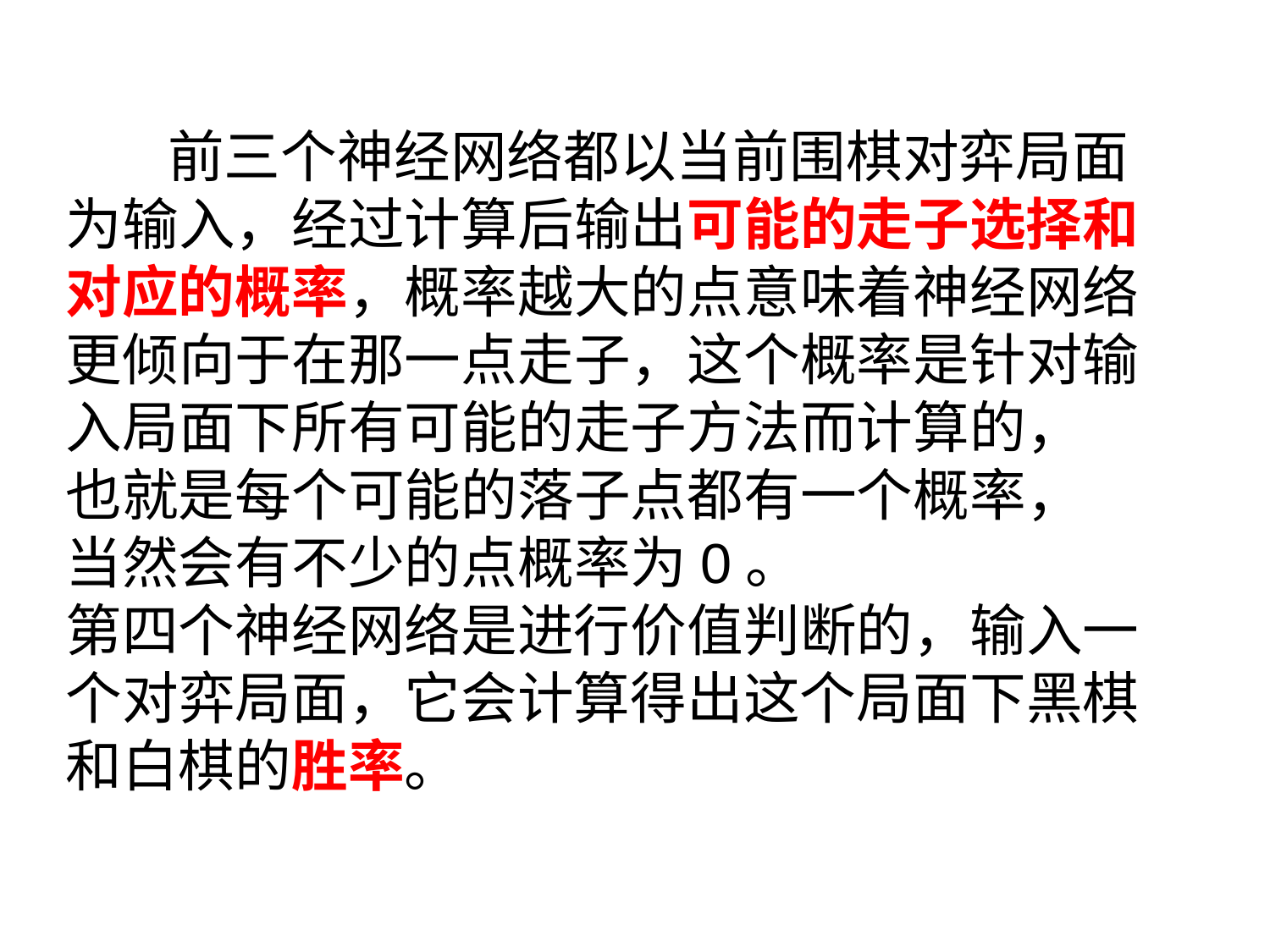

前三个神经网络都以当前围棋对弈局面为输入，经过计算后输出可能的走子选择和对应的概率，概率越大的点意味着神经网络更倾向于在那一点走子，这个概率是针对输入局面下所有可能的走子方法而计算的，
也就是每个可能的落子点都有一个概率，
当然会有不少的点概率为0。
第四个神经网络是进行价值判断的，输入一个对弈局面，它会计算得出这个局面下黑棋和白棋的胜率。